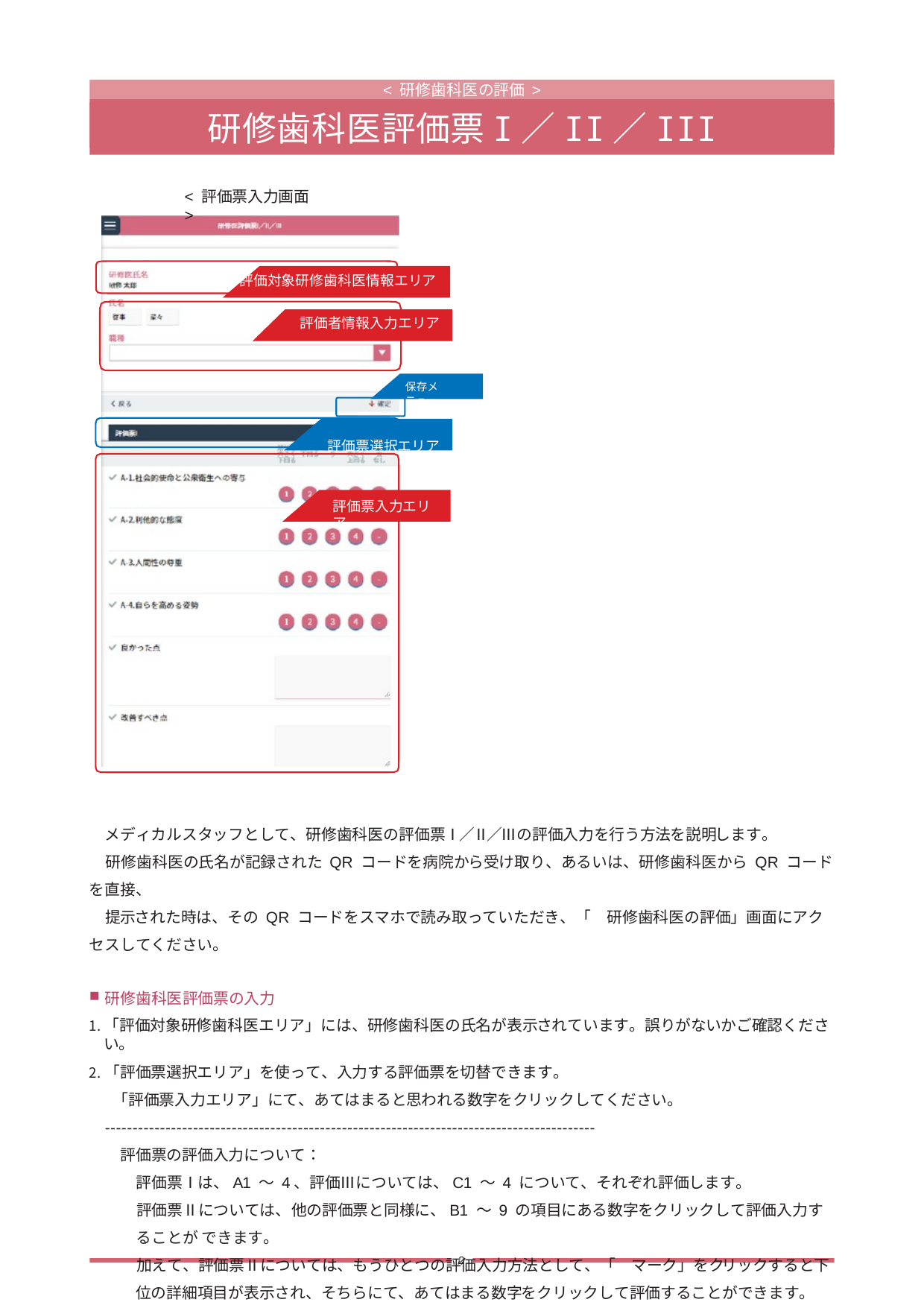

< 研修歯科医の評価 >
研修歯科医評価票I／II／III
< 評価票入力画面 >

評価対象研修歯科医情報エリア

評価者情報入力エリア

保存メニュー

評価票選択エリア
評価票入力エリア
メディカルスタッフとして、研修歯科医の評価票Ⅰ／Ⅱ／Ⅲの評価入力を行う方法を説明します。
研修歯科医の氏名が記録されたQR コードを病院から受け取り、あるいは、研修歯科医から QR コードを直接、
提示された時は、そのQR コードをスマホで読み取っていただき、「　研修歯科医の評価」画面にアクセスしてください。

研修歯科医評価票の入力
「評価対象研修歯科医エリア」には、研修歯科医の氏名が表示されています。誤りがないかご確認ください。
「評価票選択エリア」を使って、入力する評価票を切替できます。
　「評価票入力エリア」にて、あてはまると思われる数字をクリックしてください。
-----------------------------------------------------------------------------------------
評価票の評価入力について：
評価票Ⅰは、A1 〜 4、評価Ⅲについては、C1 〜 4 について、それぞれ評価します。
評価票Ⅱについては、他の評価票と同様に、B1 〜 9 の項目にある数字をクリックして評価入力することが できます。
加えて、評価票Ⅱについては、もうひとつの評価入力方法として、「　マーク」をクリックすると下位の詳細項目が表示され、そちらにて、あてはまる数字をクリックして評価することができます。
2